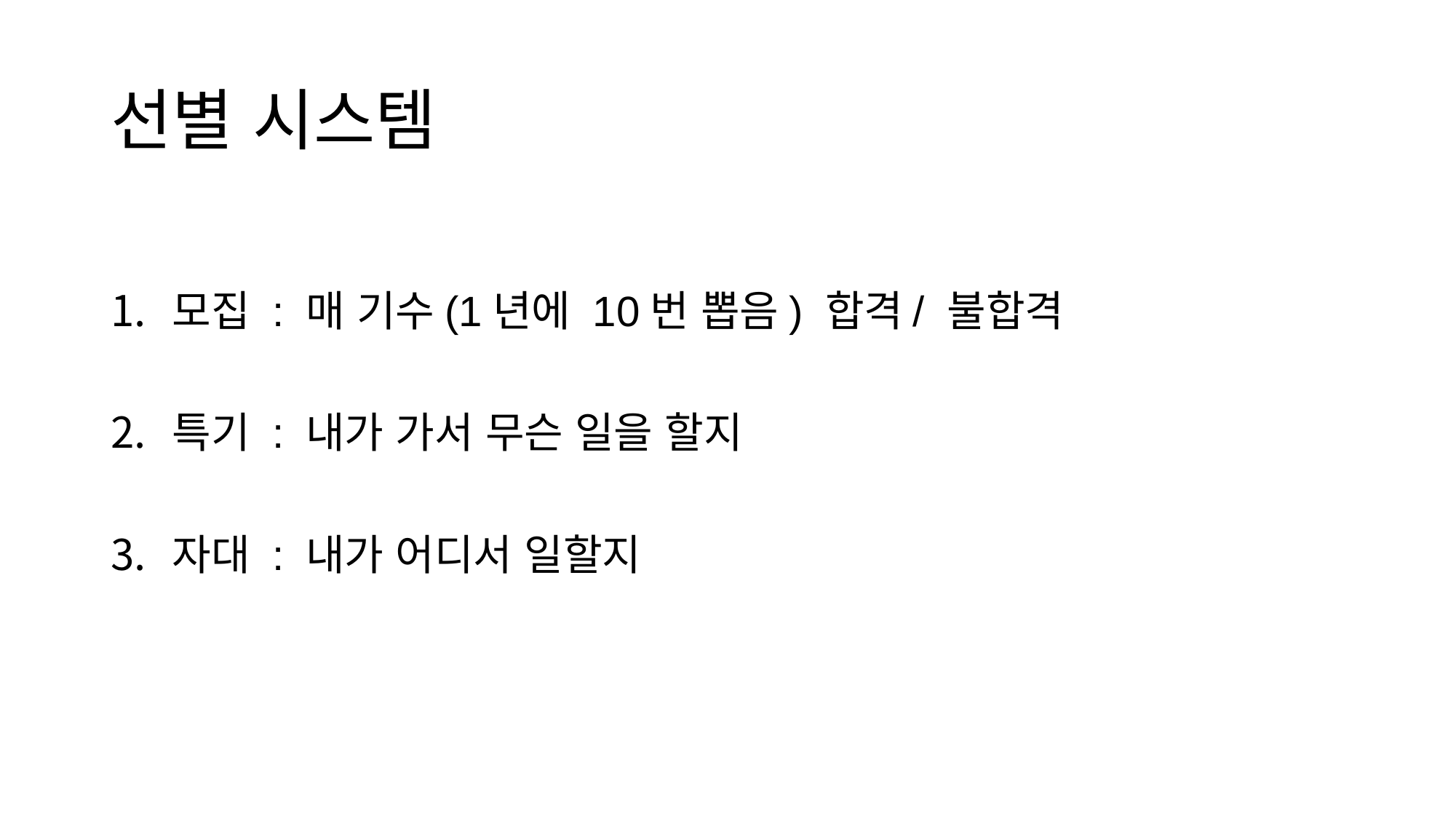

# 선별 시스템

모집 : 매 기수(1년에 10번 뽑음) 합격/ 불합격

특기 : 내가 가서 무슨 일을 할지

자대 : 내가 어디서 일할지